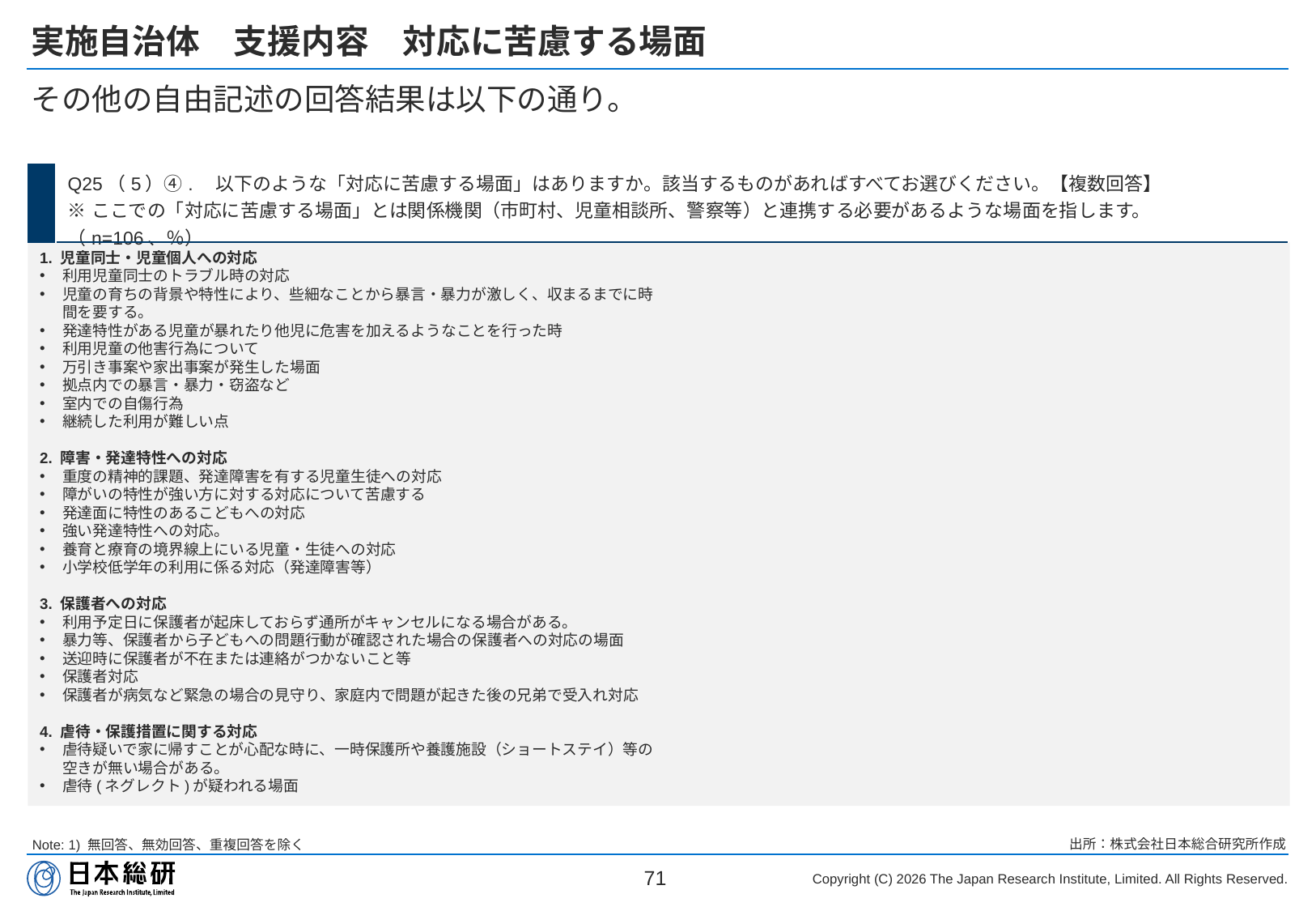

# 実施自治体　支援内容　対応に苦慮する場面
その他の自由記述の回答結果は以下の通り。
|  | Q25（5）④.　以下のような「対応に苦慮する場面」はありますか。該当するものがあればすべてお選びください。【複数回答】 ※ここでの「対応に苦慮する場面」とは関係機関（市町村、児童相談所、警察等）と連携する必要があるような場面を指します。 （n=106、％） |
| --- | --- |
1. 児童同士・児童個人への対応
利用児童同士のトラブル時の対応
児童の育ちの背景や特性により、些細なことから暴言・暴力が激しく、収まるまでに時間を要する。
発達特性がある児童が暴れたり他児に危害を加えるようなことを行った時
利用児童の他害行為について
万引き事案や家出事案が発生した場面
拠点内での暴言・暴力・窃盗など
室内での自傷行為
継続した利用が難しい点

2. 障害・発達特性への対応
重度の精神的課題、発達障害を有する児童生徒への対応
障がいの特性が強い方に対する対応について苦慮する
発達面に特性のあるこどもへの対応
強い発達特性への対応。
養育と療育の境界線上にいる児童・生徒への対応
小学校低学年の利用に係る対応（発達障害等）

3. 保護者への対応
利用予定日に保護者が起床しておらず通所がキャンセルになる場合がある。
暴力等、保護者から子どもへの問題行動が確認された場合の保護者への対応の場面
送迎時に保護者が不在または連絡がつかないこと等
保護者対応
保護者が病気など緊急の場合の見守り、家庭内で問題が起きた後の兄弟で受入れ対応

4. 虐待・保護措置に関する対応
虐待疑いで家に帰すことが心配な時に、一時保護所や養護施設（ショートステイ）等の空きが無い場合がある。
虐待(ネグレクト)が疑われる場面

出所：株式会社日本総合研究所作成
Note: 1) 無回答、無効回答、重複回答を除く